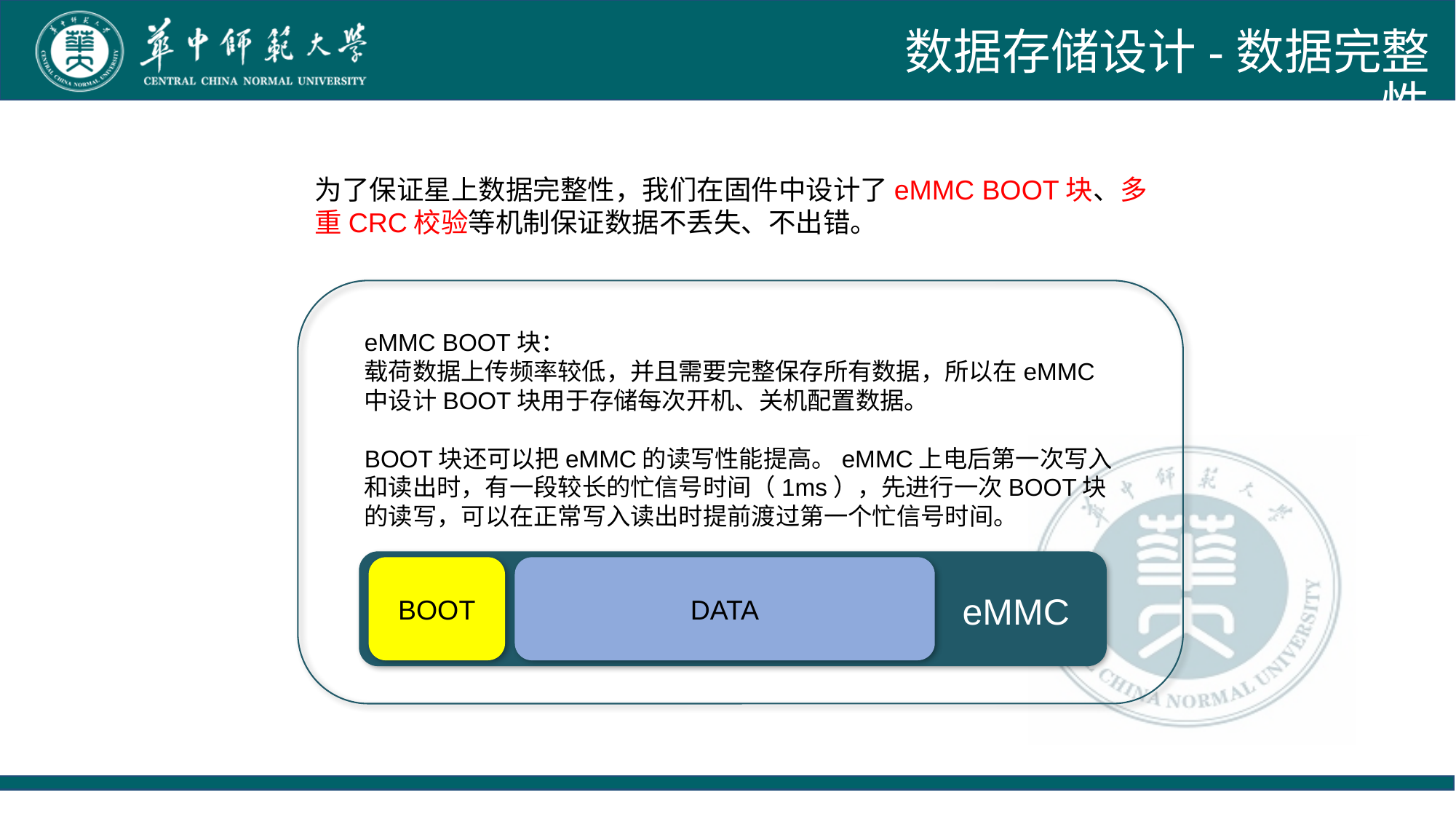

数据存储设计-数据完整性
为了保证星上数据完整性，我们在固件中设计了eMMC BOOT块、多重CRC校验等机制保证数据不丢失、不出错。

eMMC BOOT块：
载荷数据上传频率较低，并且需要完整保存所有数据，所以在eMMC中设计BOOT块用于存储每次开机、关机配置数据。

BOOT块还可以把eMMC的读写性能提高。eMMC上电后第一次写入和读出时，有一段较长的忙信号时间（1ms），先进行一次BOOT块的读写，可以在正常写入读出时提前渡过第一个忙信号时间。

BOOT
DATA
eMMC